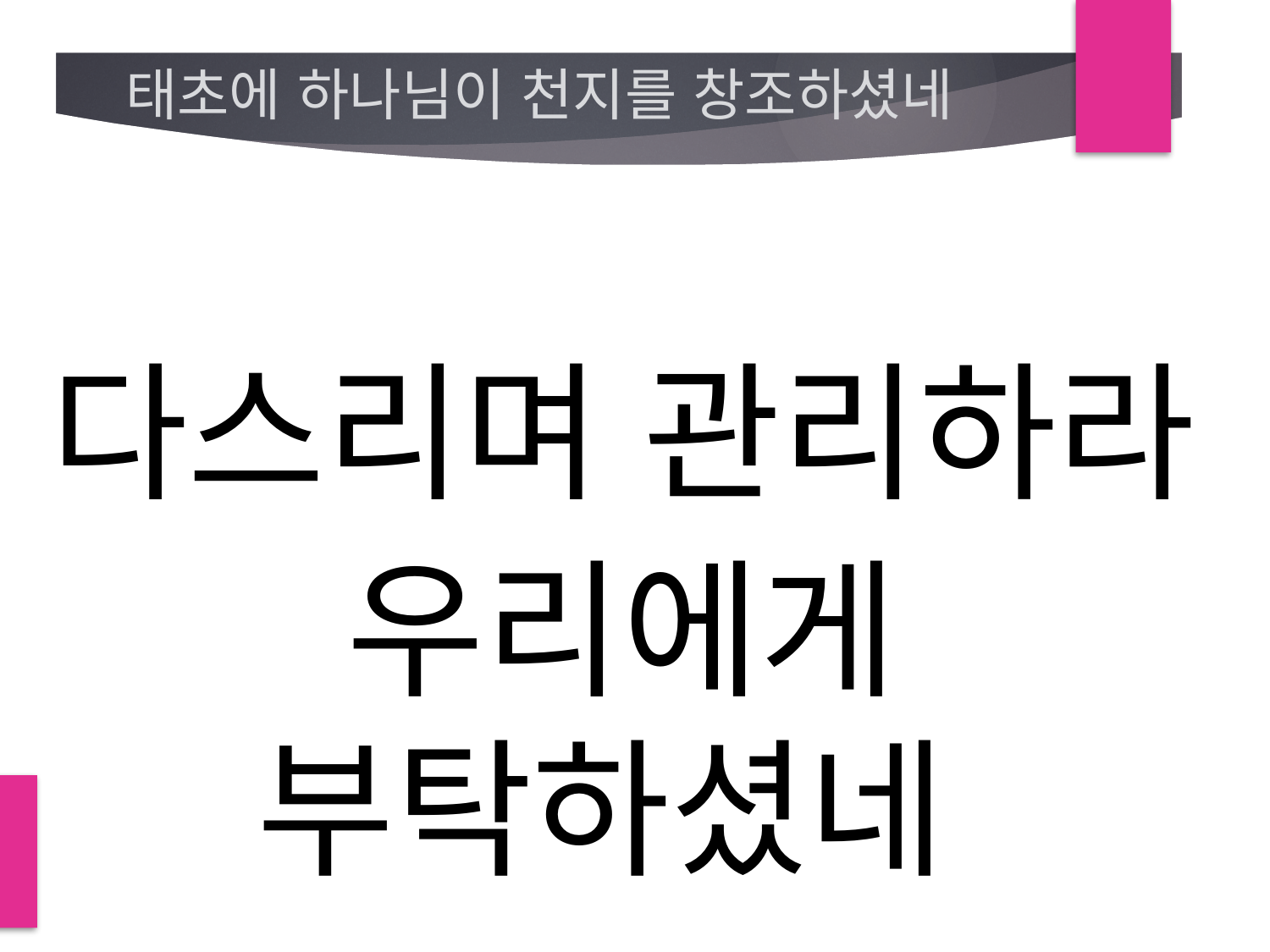

# 태초에 하나님이 천지를 창조하셨네
다스리며 관리하라
우리에게 부탁하셨네